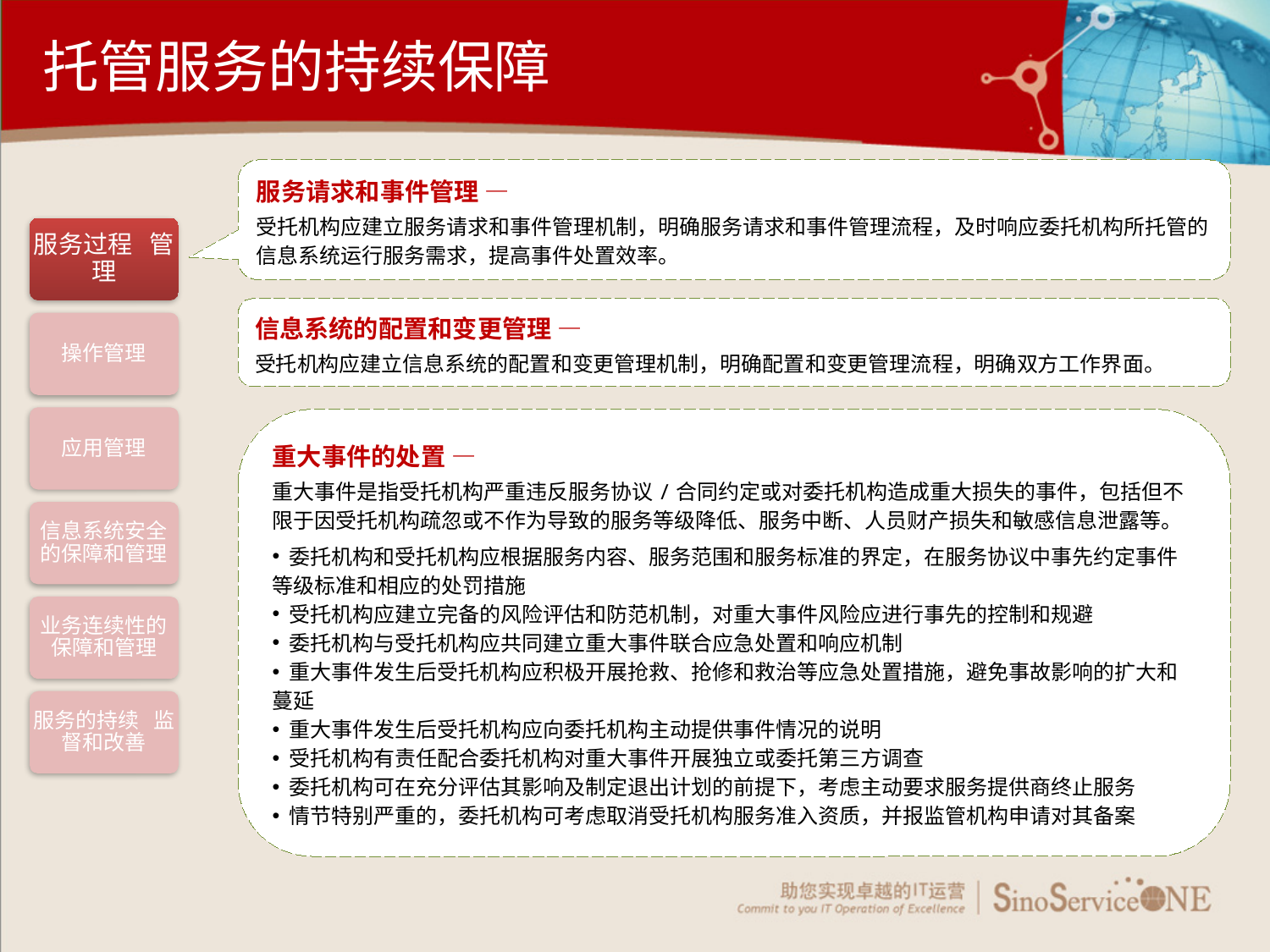

托管服务的持续保障
服务请求和事件管理 —
受托机构应建立服务请求和事件管理机制，明确服务请求和事件管理流程，及时响应委托机构所托管的信息系统运行服务需求，提高事件处置效率。

服务过程   管理

操作管理

应用管理

信息系统安全的保障和管理

业务连续性的保障和管理

服务的持续   监督和改善
信息系统的配置和变更管理 —
受托机构应建立信息系统的配置和变更管理机制，明确配置和变更管理流程，明确双方工作界面。
重大事件的处置 —
重大事件是指受托机构严重违反服务协议/合同约定或对委托机构造成重大损失的事件，包括但不限于因受托机构疏忽或不作为导致的服务等级降低、服务中断、人员财产损失和敏感信息泄露等。
 委托机构和受托机构应根据服务内容、服务范围和服务标准的界定，在服务协议中事先约定事件等级标准和相应的处罚措施
 受托机构应建立完备的风险评估和防范机制，对重大事件风险应进行事先的控制和规避
 委托机构与受托机构应共同建立重大事件联合应急处置和响应机制
 重大事件发生后受托机构应积极开展抢救、抢修和救治等应急处置措施，避免事故影响的扩大和蔓延
 重大事件发生后受托机构应向委托机构主动提供事件情况的说明
 受托机构有责任配合委托机构对重大事件开展独立或委托第三方调查
 委托机构可在充分评估其影响及制定退出计划的前提下，考虑主动要求服务提供商终止服务
 情节特别严重的，委托机构可考虑取消受托机构服务准入资质，并报监管机构申请对其备案